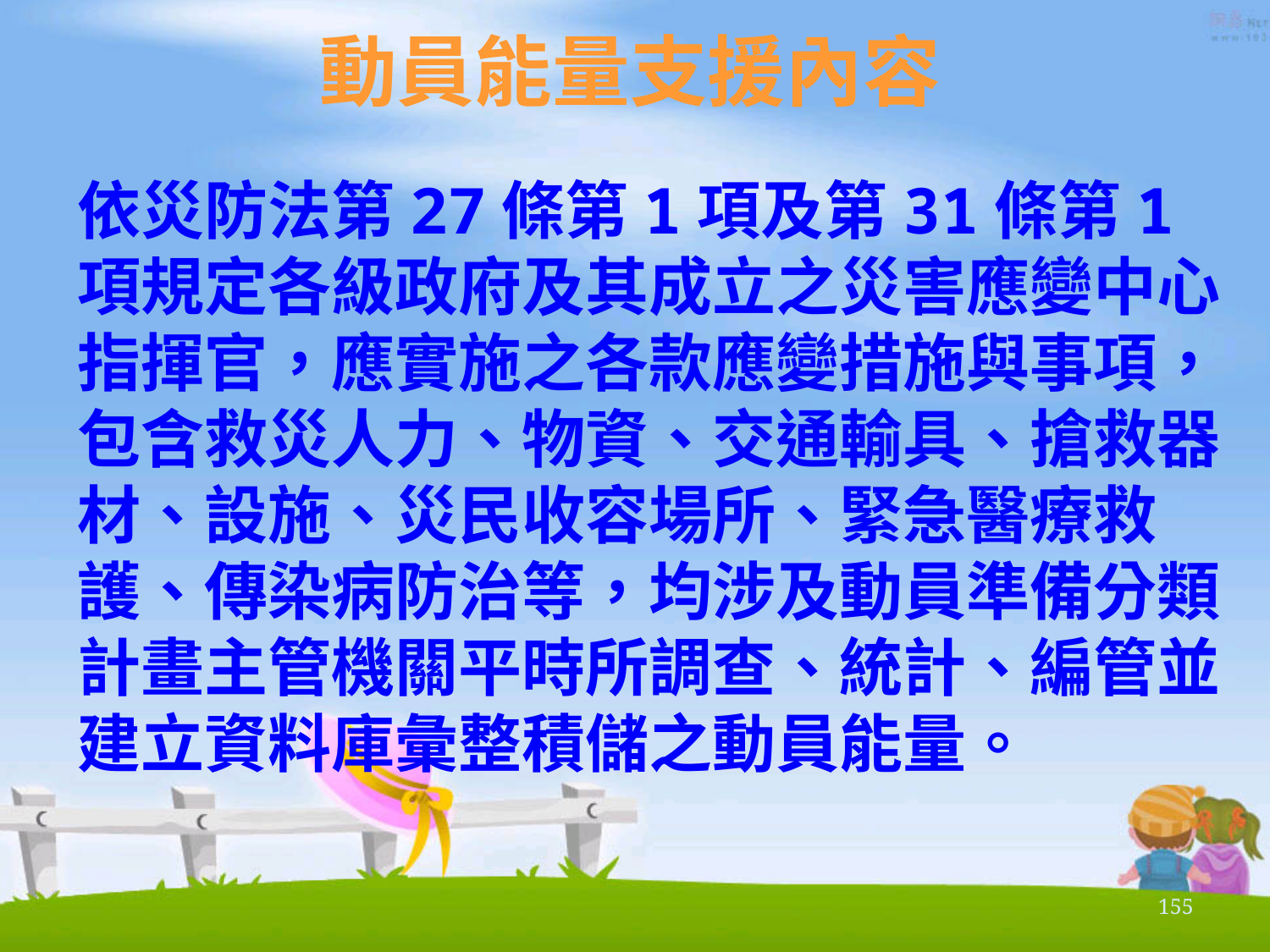

# 動員能量支援內容
依災防法第27條第1項及第31條第1項規定各級政府及其成立之災害應變中心指揮官，應實施之各款應變措施與事項，包含救災人力、物資、交通輸具、搶救器材、設施、災民收容場所、緊急醫療救護、傳染病防治等，均涉及動員準備分類計畫主管機關平時所調查、統計、編管並建立資料庫彙整積儲之動員能量。
155